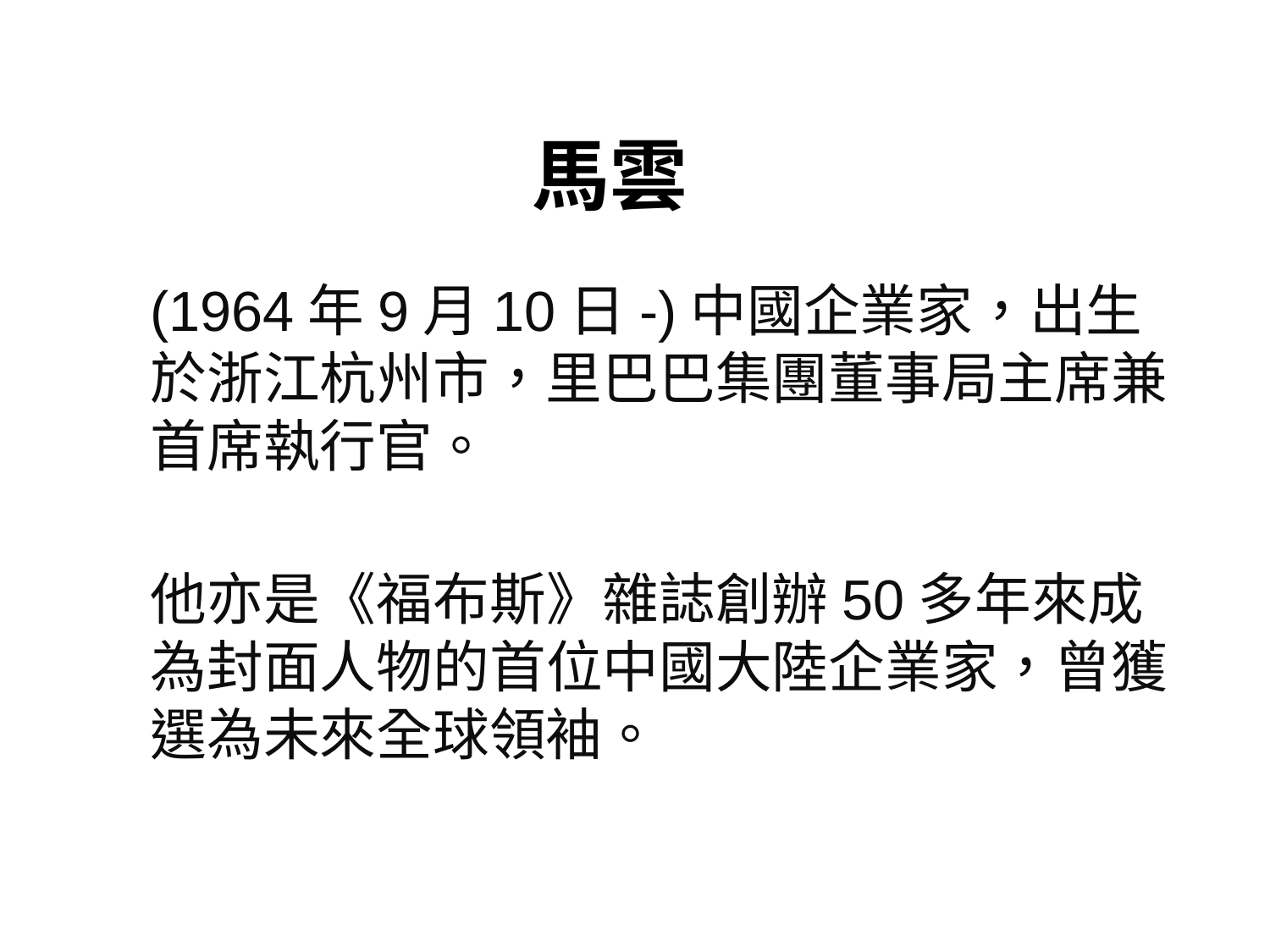

# 馬雲
(1964年9月10日-)中國企業家，出生於浙江杭州市，里巴巴集團董事局主席兼首席執行官。

他亦是《福布斯》雜誌創辦50多年來成為封面人物的首位中國大陸企業家，曾獲選為未來全球領袖。